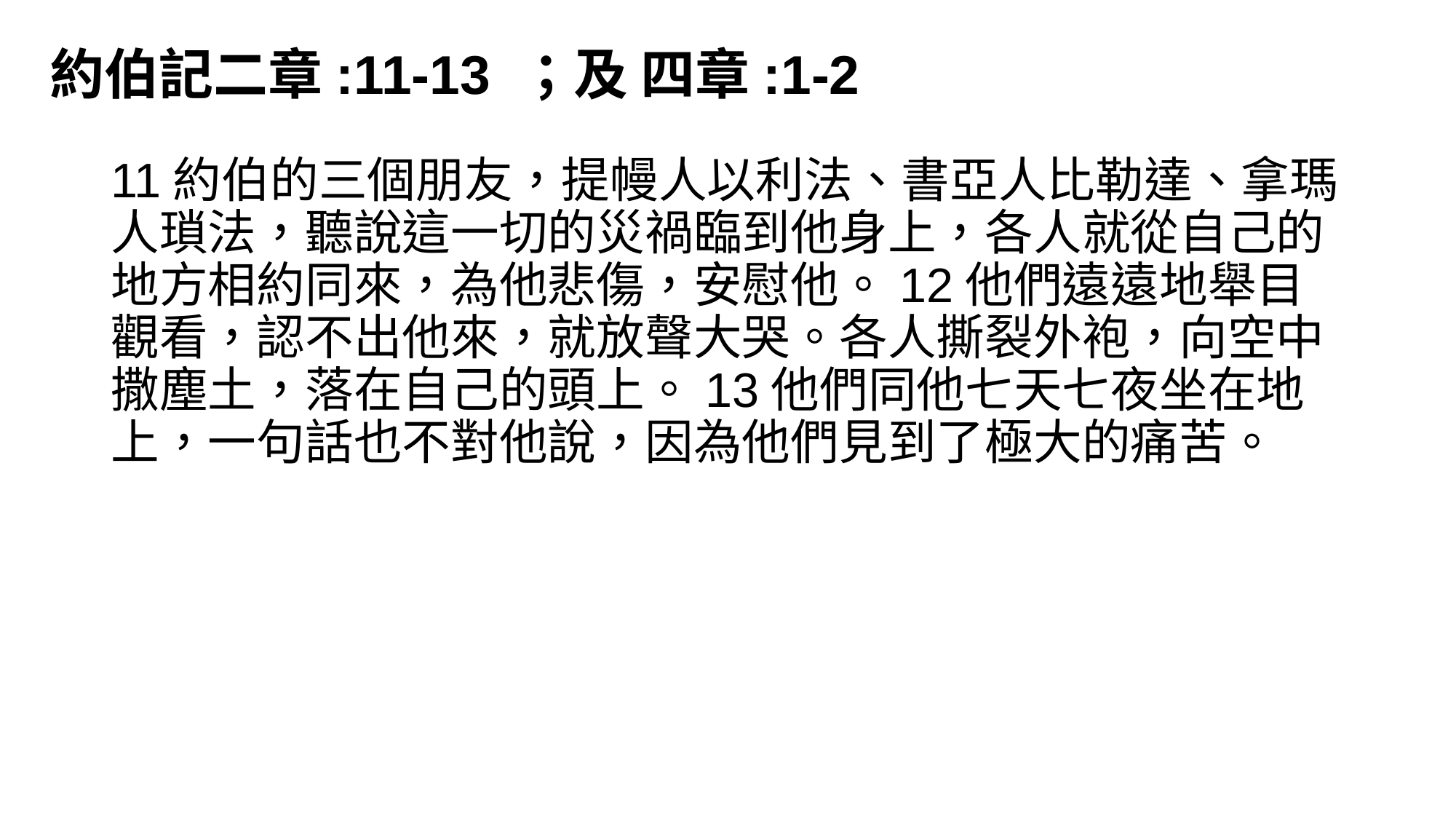

約伯記二章:11-13 ；及 四章:1-2
11約伯的三個朋友，提幔人以利法、書亞人比勒達、拿瑪人瑣法，聽說這一切的災禍臨到他身上，各人就從自己的地方相約同來，為他悲傷，安慰他。12他們遠遠地舉目觀看，認不出他來，就放聲大哭。各人撕裂外袍，向空中撒塵土，落在自己的頭上。13他們同他七天七夜坐在地上，一句話也不對他說，因為他們見到了極大的痛苦。